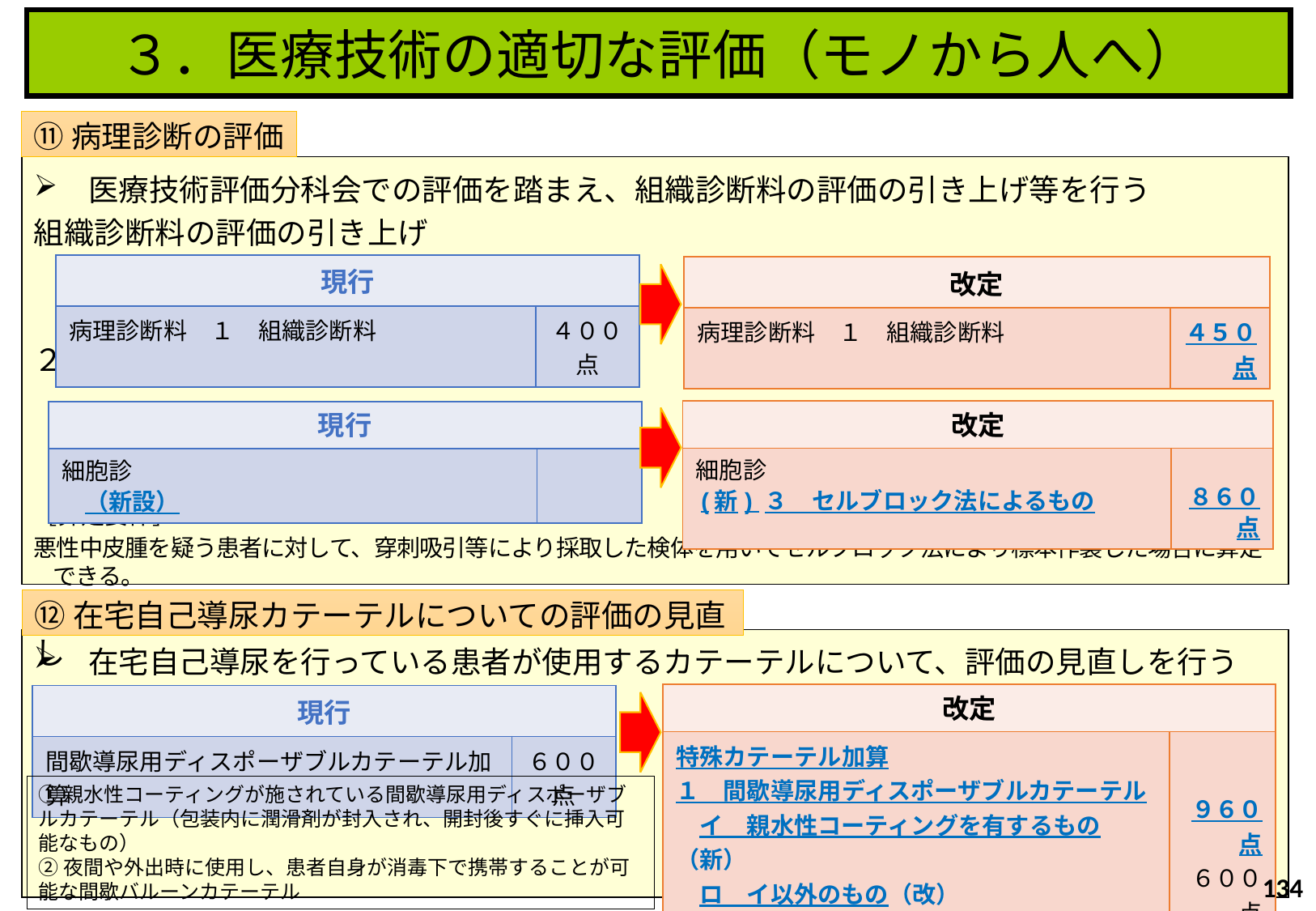

３．医療技術の適切な評価（モノから人へ）
⑪病理診断の評価
　医療技術評価分科会での評価を踏まえ、組織診断料の評価の引き上げ等を行う
組織診断料の評価の引き上げ

２．セルブロック法を用いた標本作製の評価

［算定要件］
悪性中皮腫を疑う患者に対して、穿刺吸引等により採取した検体を用いてセルブロック法により標本作製した場合に算定できる。

| 現行 |  |
| --- | --- |
| 病理診断料　１　組織診断料 | ４００点 |
| 改定 |  |
| --- | --- |
| 病理診断料　１　組織診断料 | ４５０点 |

| 改定 |  |
| --- | --- |
| 細胞診 (新) ３　セルブロック法によるもの | ８６０点 |
| 現行 |  |
| --- | --- |
| 細胞診 　（新設） |  |

⑫在宅自己導尿カテーテルについての評価の見直し
　在宅自己導尿を行っている患者が使用するカテーテルについて、評価の見直しを行う
| 改定 |  |
| --- | --- |
| 特殊カテーテル加算 １　間歇導尿用ディスポーザブルカテーテル 　イ　親水性コーティングを有するもの（新） 　ロ　イ以外のもの（改） ２　間歇バルーンカテーテル（新） | ９６０点 ６００点 ６００点 |
| 現行 |  |
| --- | --- |
| 間歇導尿用ディスポーザブルカテーテル加算 | ６００点 |

①親水性コーティングが施されている間歇導尿用ディスポーザブルカテーテル（包装内に潤滑剤が封入され、開封後すぐに挿入可能なもの）
②夜間や外出時に使用し、患者自身が消毒下で携帯することが可能な間歇バルーンカテーテル
134